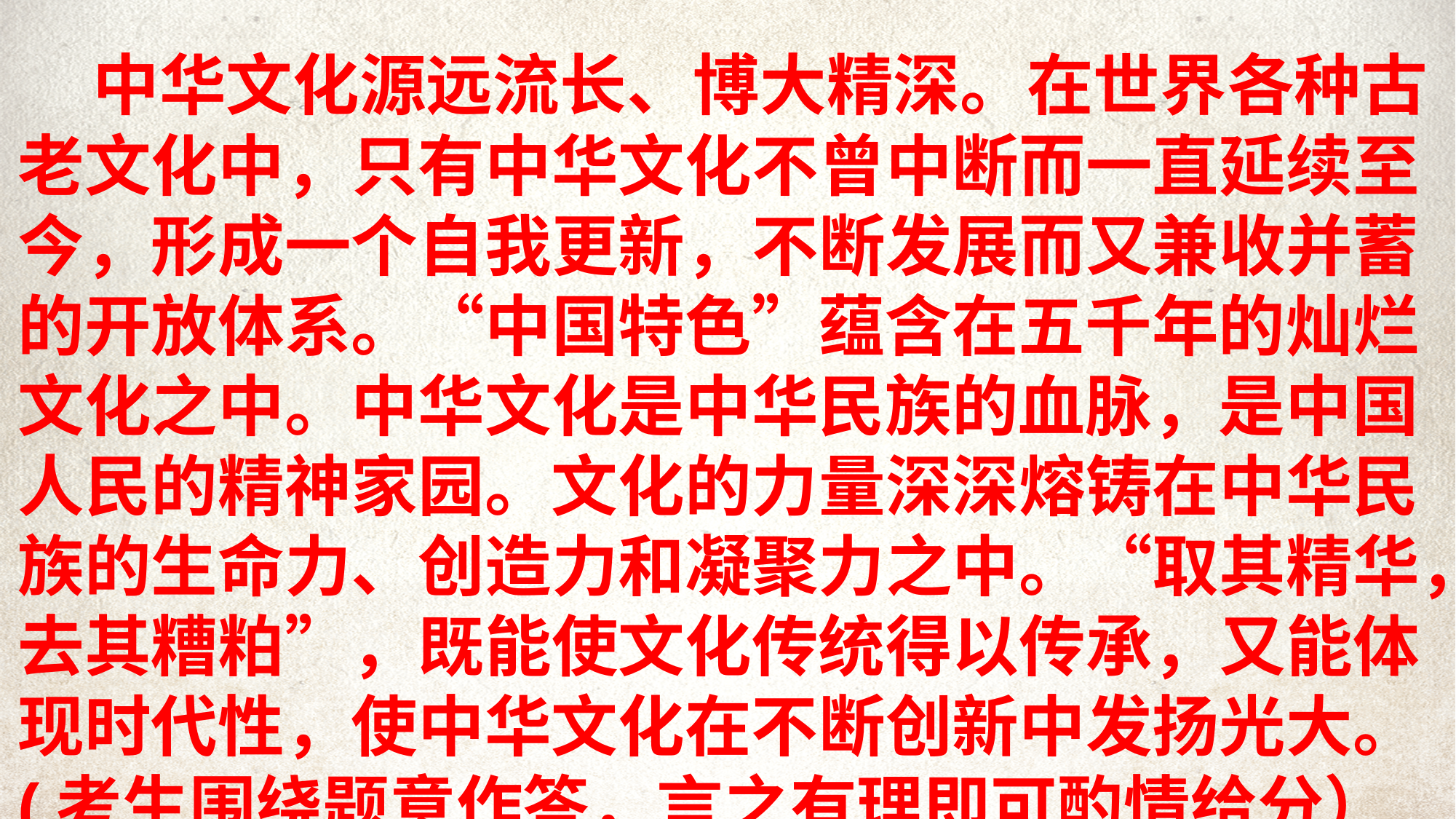

中华文化源远流长、博大精深。在世界各种古老文化中，只有中华文化不曾中断而一直延续至今，形成一个自我更新，不断发展而又兼收并蓄的开放体系。“中国特色”蕴含在五千年的灿烂文化之中。中华文化是中华民族的血脉，是中国人民的精神家园。文化的力量深深熔铸在中华民族的生命力、创造力和凝聚力之中。“取其精华，去其糟粕”，既能使文化传统得以传承，又能体现时代性，使中华文化在不断创新中发扬光大。(考生围绕题意作答，言之有理即可酌情给分）